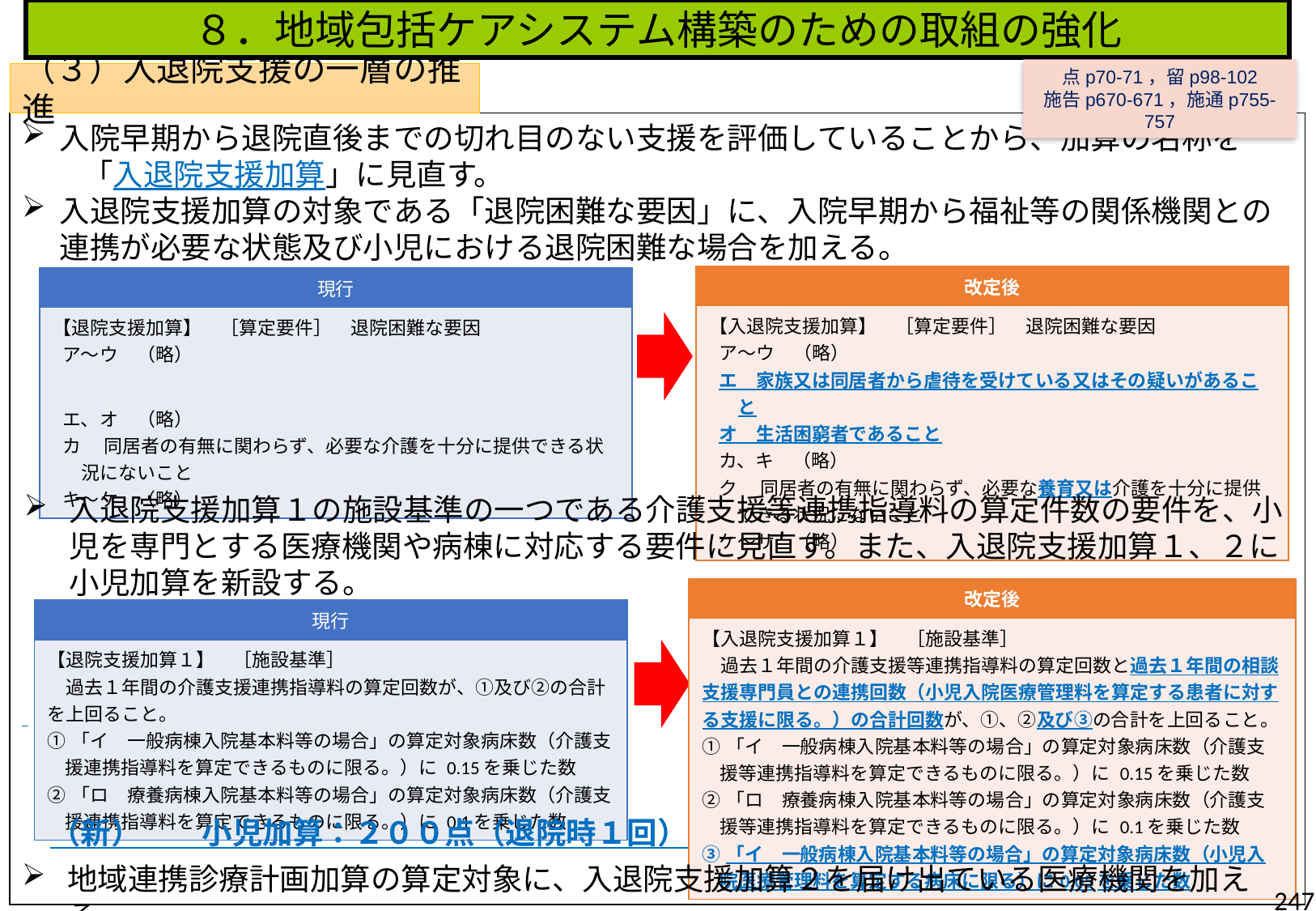

８．地域包括ケアシステム構築のための取組の強化
点p70-71，留p98-102
施告p670-671，施通p755-757
（３）入退院支援の一層の推進
入院早期から退院直後までの切れ目のない支援を評価していることから、加算の名称を
　　「入退院支援加算」に見直す。
入退院支援加算の対象である「退院困難な要因」に、入院早期から福祉等の関係機関との連携が必要な状態及び小児における退院困難な場合を加える。

| 改定後 |
| --- |
| 【入退院支援加算】　［算定要件］　退院困難な要因 ア～ウ　（略） エ　家族又は同居者から虐待を受けている又はその疑いがあること オ　生活困窮者であること カ、キ　（略） ク　 同居者の有無に関わらず、必要な養育又は介護を十分に提供できる状況にないこと ケ～サ　（略） |
| 現行 |
| --- |
| 【退院支援加算】　［算定要件］　退院困難な要因 ア～ウ　（略） エ、オ　（略） カ　 同居者の有無に関わらず、必要な介護を十分に提供できる状況にないこと キ～ケ　（略） |

入退院支援加算１の施設基準の一つである介護支援等連携指導料の算定件数の要件を、小児を専門とする医療機関や病棟に対応する要件に見直す。また、入退院支援加算１、２に小児加算を新設する。
| 改定後 |
| --- |
| 【入退院支援加算１】　［施設基準］ 　過去１年間の介護支援等連携指導料の算定回数と過去１年間の相談支援専門員との連携回数（小児入院医療管理料を算定する患者に対する支援に限る。）の合計回数が、①、②及び③の合計を上回ること。 ①「イ　一般病棟入院基本料等の場合」の算定対象病床数（介護支援等連携指導料を算定できるものに限る。）に 0.15を乗じた数 ②「ロ　療養病棟入院基本料等の場合」の算定対象病床数（介護支援等連携指導料を算定できるものに限る。）に 0.1を乗じた数 ③「イ　一般病棟入院基本料等の場合」の算定対象病床数（小児入院医療管理料を算定する病床に限る）に0.05を乗じた数 |
| 現行 |
| --- |
| 【退院支援加算１】　［施設基準］　 　過去１年間の介護支援連携指導料の算定回数が、①及び②の合計を上回ること。 ①「イ　一般病棟入院基本料等の場合」の算定対象病床数（介護支援連携指導料を算定できるものに限る。）に 0.15を乗じた数 ②「ロ　療養病棟入院基本料等の場合」の算定対象病床数（介護支援連携指導料を算定できるものに限る。）に 0.1を乗じた数 |

（新）　　小児加算：２００点（退院時１回）
地域連携診療計画加算の算定対象に、入退院支援加算２を届け出ている医療機関を加える。
247